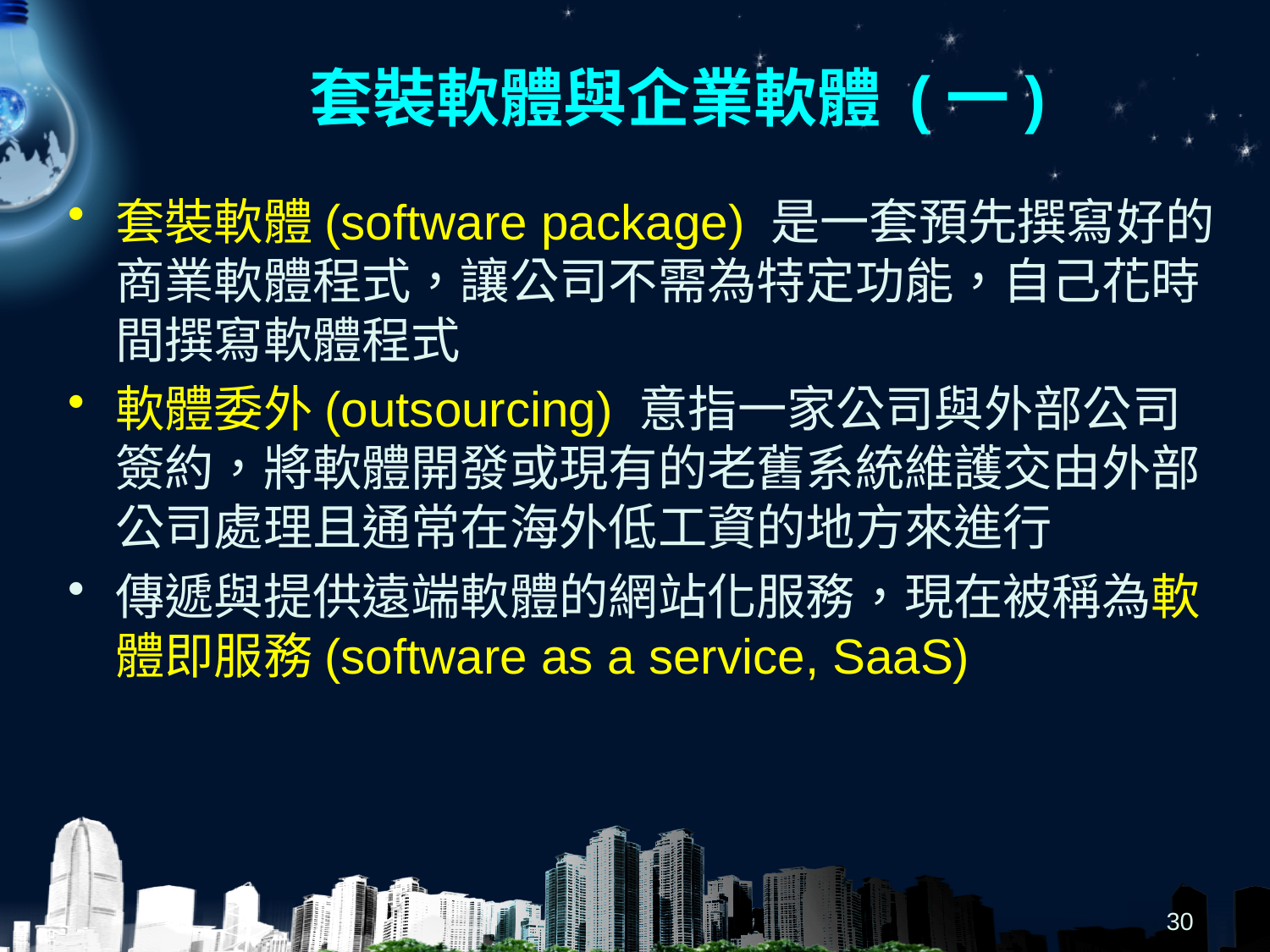

# 套裝軟體與企業軟體 (一)
套裝軟體(software package) 是一套預先撰寫好的商業軟體程式，讓公司不需為特定功能，自己花時間撰寫軟體程式
軟體委外(outsourcing) 意指一家公司與外部公司簽約，將軟體開發或現有的老舊系統維護交由外部公司處理且通常在海外低工資的地方來進行
傳遞與提供遠端軟體的網站化服務，現在被稱為軟體即服務(software as a service, SaaS)

30